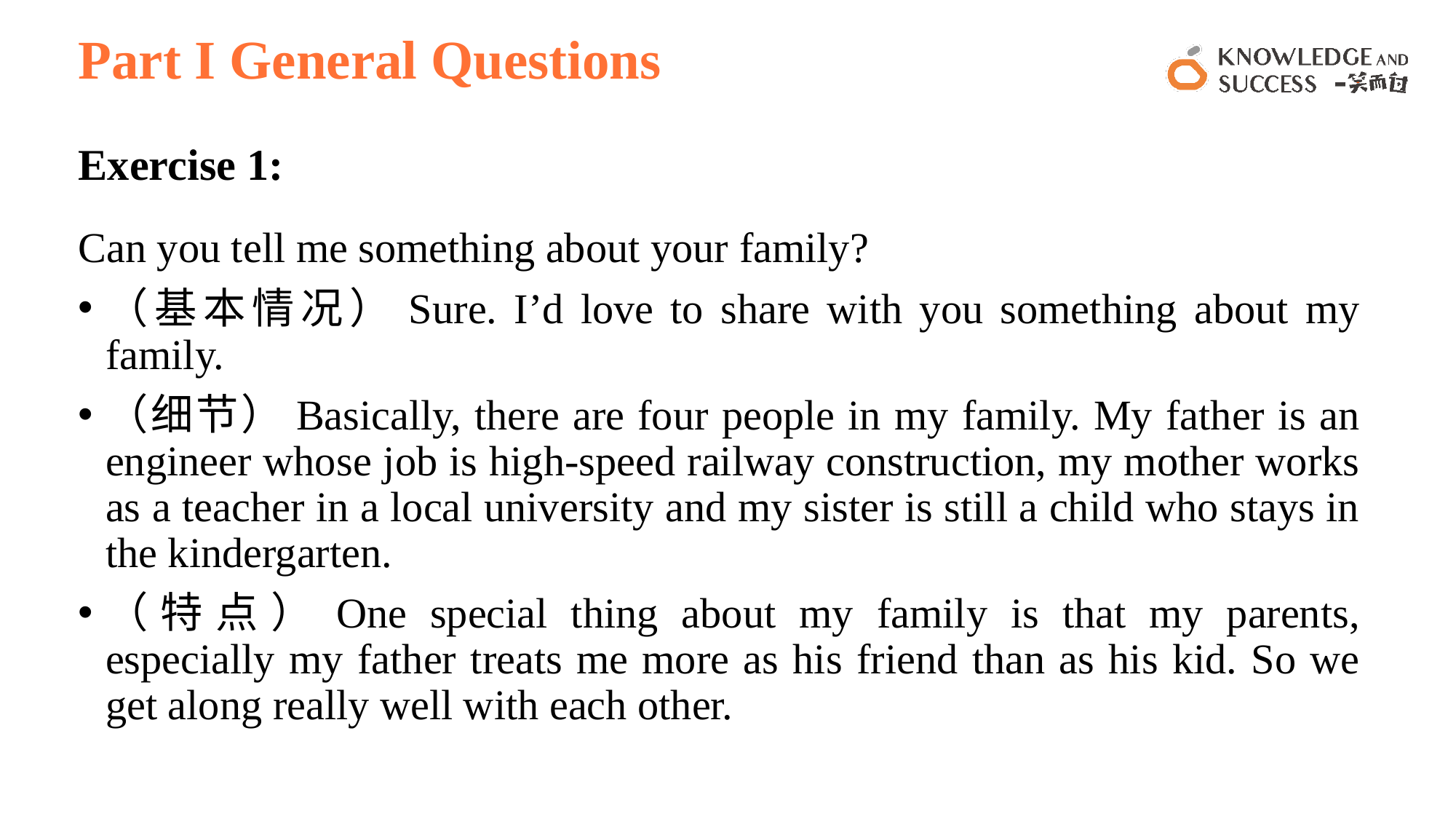

# Part I General Questions
Exercise 1:
Can you tell me something about your family?
（基本情况）Sure. I’d love to share with you something about my family.
（细节）Basically, there are four people in my family. My father is an engineer whose job is high-speed railway construction, my mother works as a teacher in a local university and my sister is still a child who stays in the kindergarten.
（特点）One special thing about my family is that my parents, especially my father treats me more as his friend than as his kid. So we get along really well with each other.